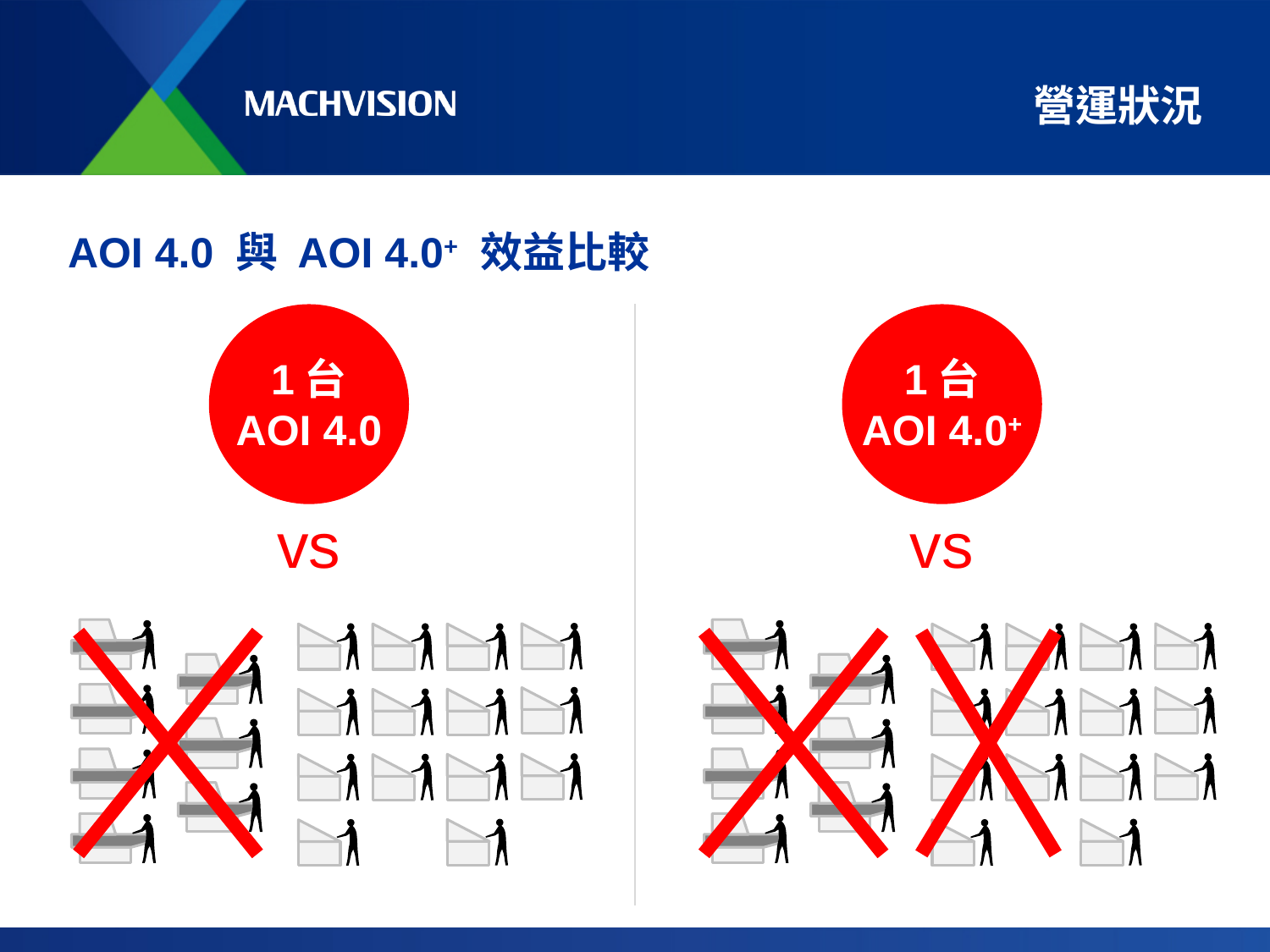

# 營運狀況
AOI 4.0 與 AOI 4.0+ 效益比較

1台
AOI 4.0

1台
AOI 4.0+
vs
vs